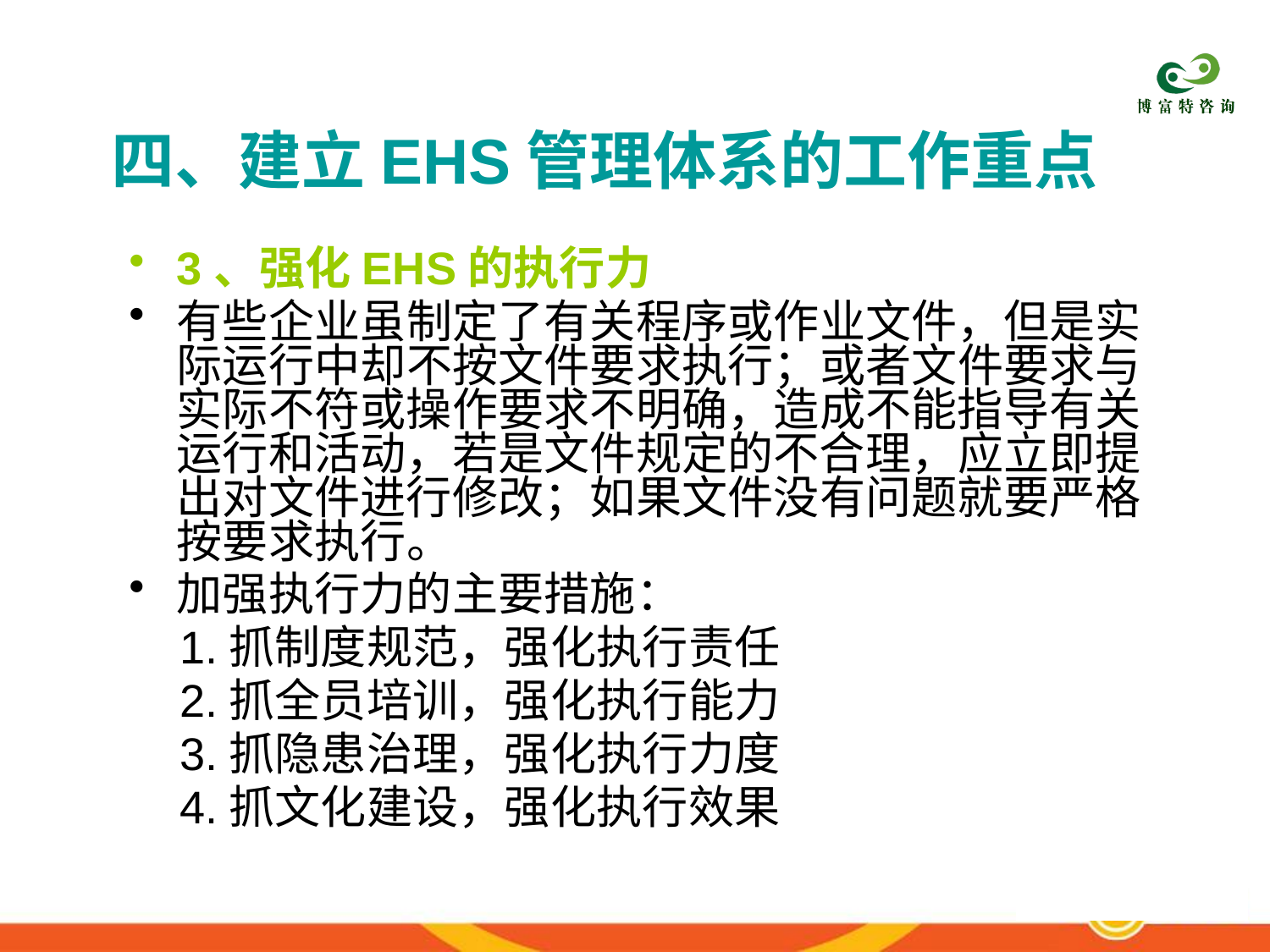

四、建立EHS管理体系的工作重点
3、强化EHS的执行力
有些企业虽制定了有关程序或作业文件，但是实际运行中却不按文件要求执行；或者文件要求与实际不符或操作要求不明确，造成不能指导有关运行和活动，若是文件规定的不合理，应立即提出对文件进行修改；如果文件没有问题就要严格按要求执行。
加强执行力的主要措施：
    1.抓制度规范，强化执行责任
    2.抓全员培训，强化执行能力
    3.抓隐患治理，强化执行力度
    4.抓文化建设，强化执行效果